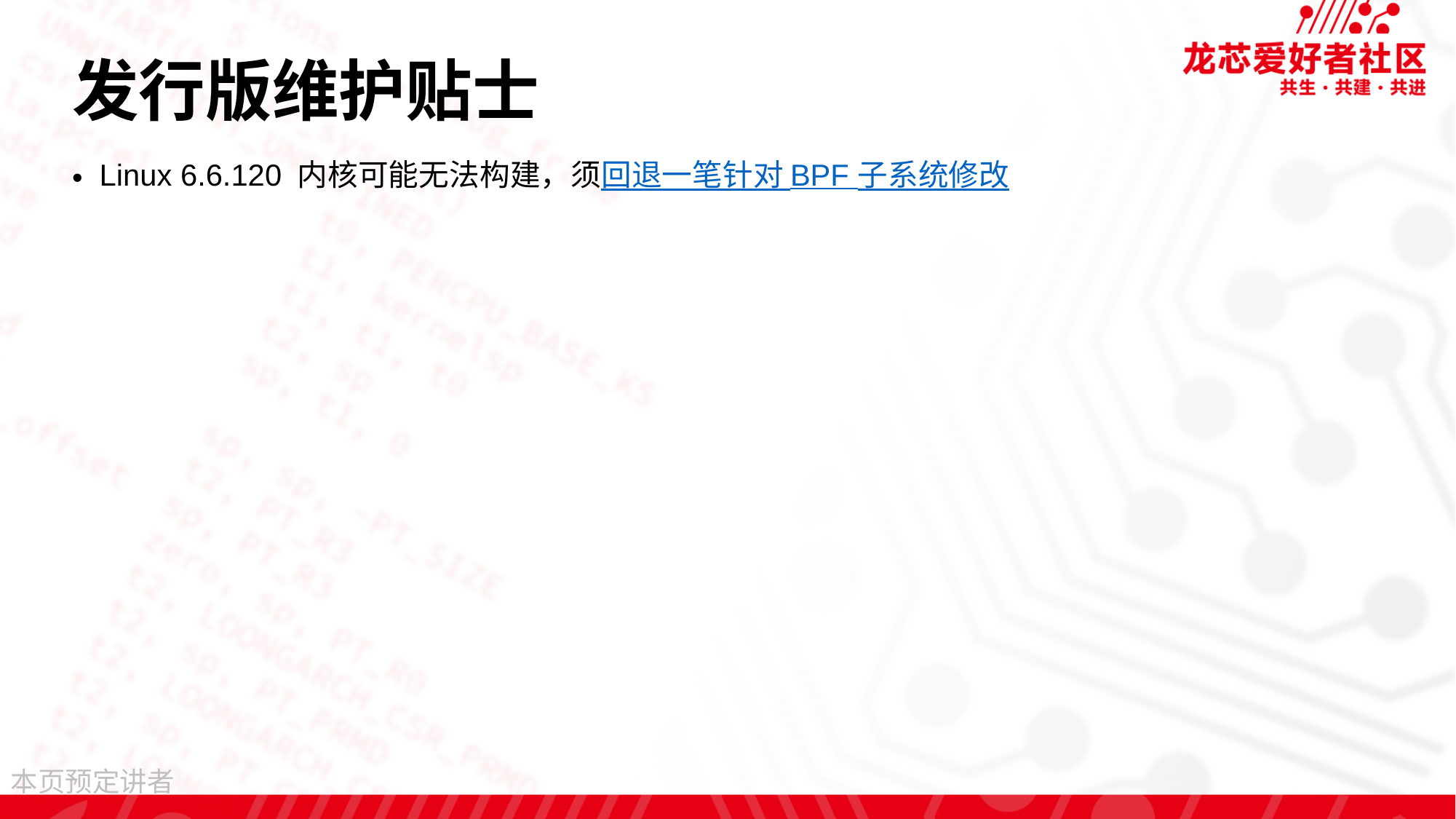

# 发行版维护贴士
Linux 6.6.120 内核可能无法构建，须回退一笔针对 BPF 子系统修改